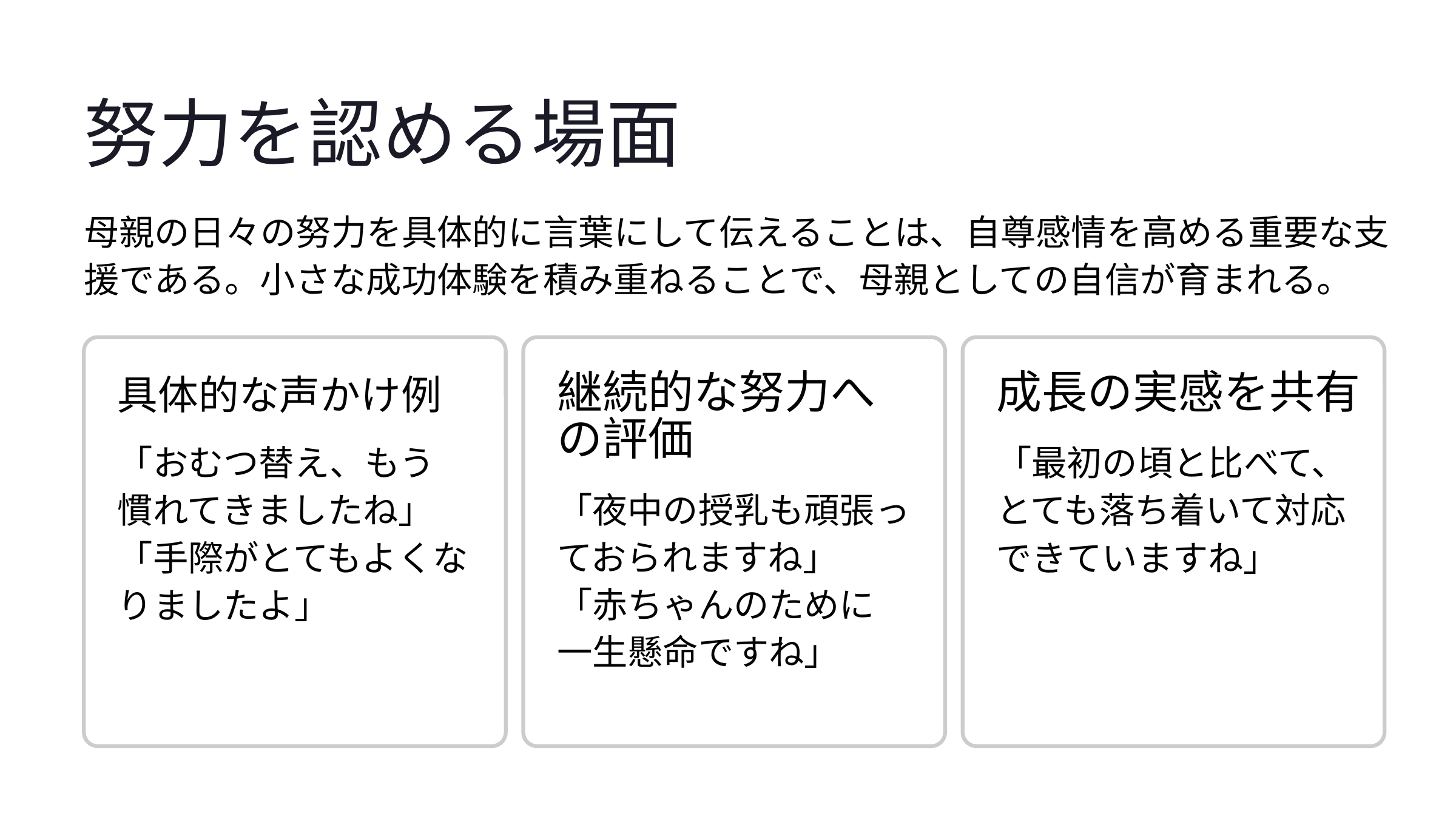

努力を認める場面
母親の日々の努力を具体的に言葉にして伝えることは、自尊感情を高める重要な支援である。小さな成功体験を積み重ねることで、母親としての自信が育まれる。

具体的な声かけ例
継続的な努力への評価
成長の実感を共有
「最初の頃と比べて、とても落ち着いて対応できていますね」
「おむつ替え、もう慣れてきましたね」「手際がとてもよくなりましたよ」
「夜中の授乳も頑張っておられますね」「赤ちゃんのために一生懸命ですね」